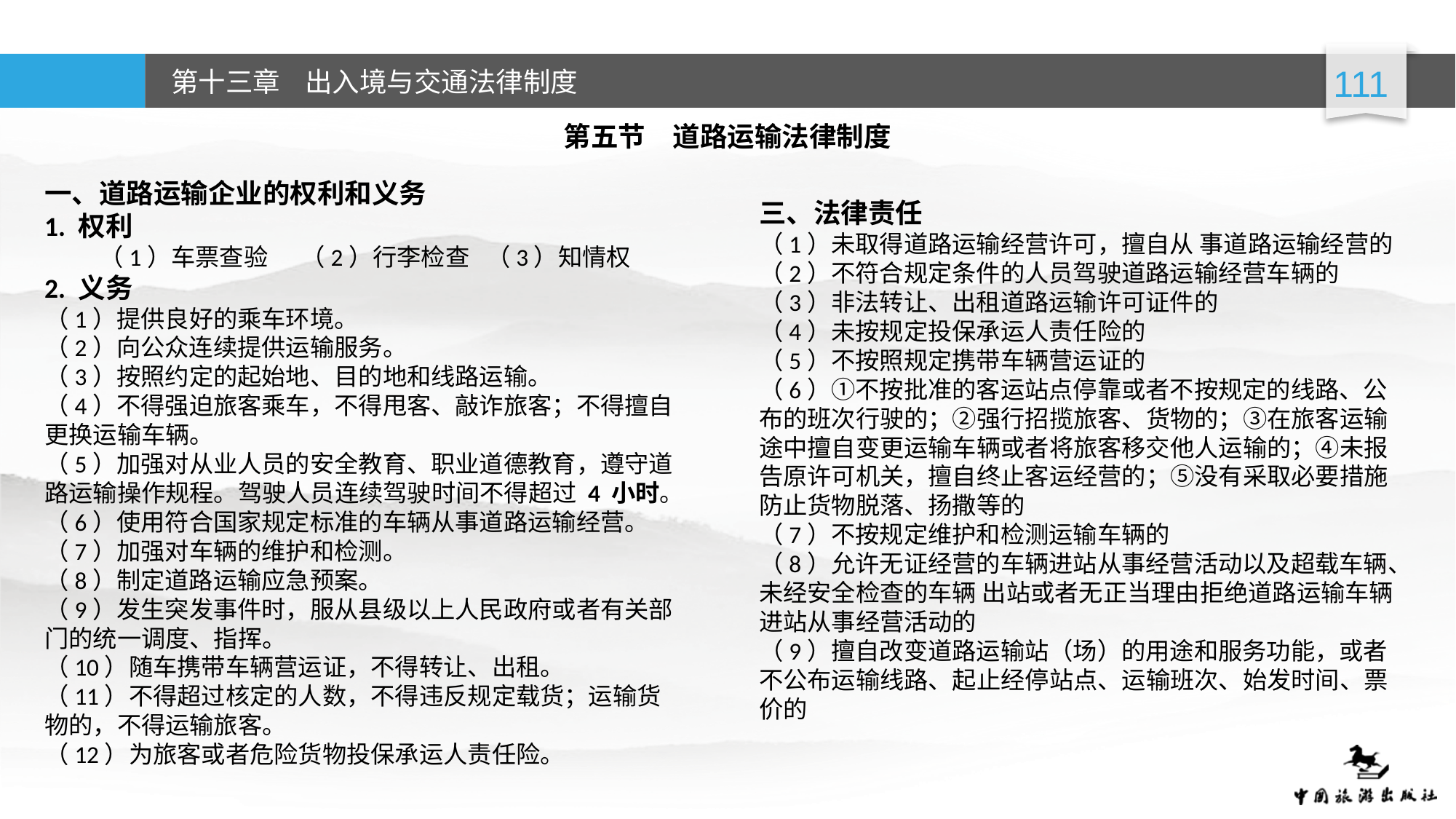

第五节 道路运输法律制度
一、道路运输企业的权利和义务
1. 权利
（1）车票查验      （2）行李检查   （3）知情权
2. 义务
（1）提供良好的乘车环境。
（2）向公众连续提供运输服务。
（3）按照约定的起始地、目的地和线路运输。
（4）不得强迫旅客乘车，不得甩客、敲诈旅客；不得擅自更换运输车辆。
（5）加强对从业人员的安全教育、职业道德教育，遵守道路运输操作规程。驾驶人员连续驾驶时间不得超过 4 小时。
（6）使用符合国家规定标准的车辆从事道路运输经营。
（7）加强对车辆的维护和检测。
（8）制定道路运输应急预案。
（9）发生突发事件时，服从县级以上人民政府或者有关部门的统一调度、指挥。
（10）随车携带车辆营运证，不得转让、出租。
（11）不得超过核定的人数，不得违反规定载货；运输货物的，不得运输旅客。
（12）为旅客或者危险货物投保承运人责任险。
三、法律责任
（1）未取得道路运输经营许可，擅自从 事道路运输经营的
（2）不符合规定条件的人员驾驶道路运输经营车辆的
（3）非法转让、出租道路运输许可证件的
（4）未按规定投保承运人责任险的
（5）不按照规定携带车辆营运证的
（6）①不按批准的客运站点停靠或者不按规定的线路、公布的班次行驶的；②强行招揽旅客、货物的；③在旅客运输途中擅自变更运输车辆或者将旅客移交他人运输的；④未报告原许可机关，擅自终止客运经营的；⑤没有采取必要措施防止货物脱落、扬撒等的
（7）不按规定维护和检测运输车辆的
（8）允许无证经营的车辆进站从事经营活动以及超载车辆、未经安全检查的车辆 出站或者无正当理由拒绝道路运输车辆进站从事经营活动的
（9）擅自改变道路运输站（场）的用途和服务功能，或者不公布运输线路、起止经停站点、运输班次、始发时间、票价的